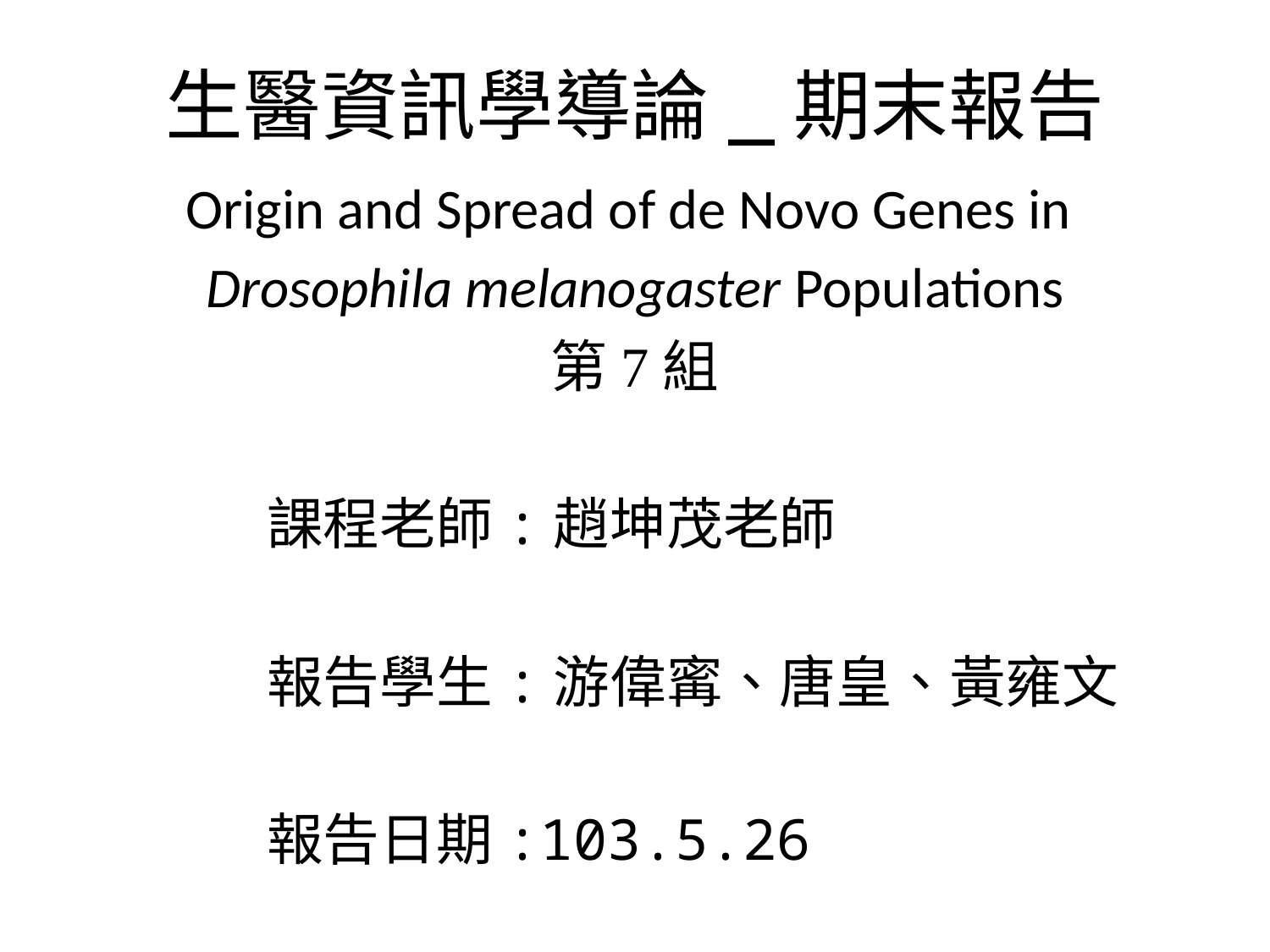

# 生醫資訊學導論_期末報告
Origin and Spread of de Novo Genes in
Drosophila melanogaster Populations
第7組

		課程老師:趙坤茂老師

		報告學生:游偉寗、唐皇、黃雍文

		報告日期:103.5.26